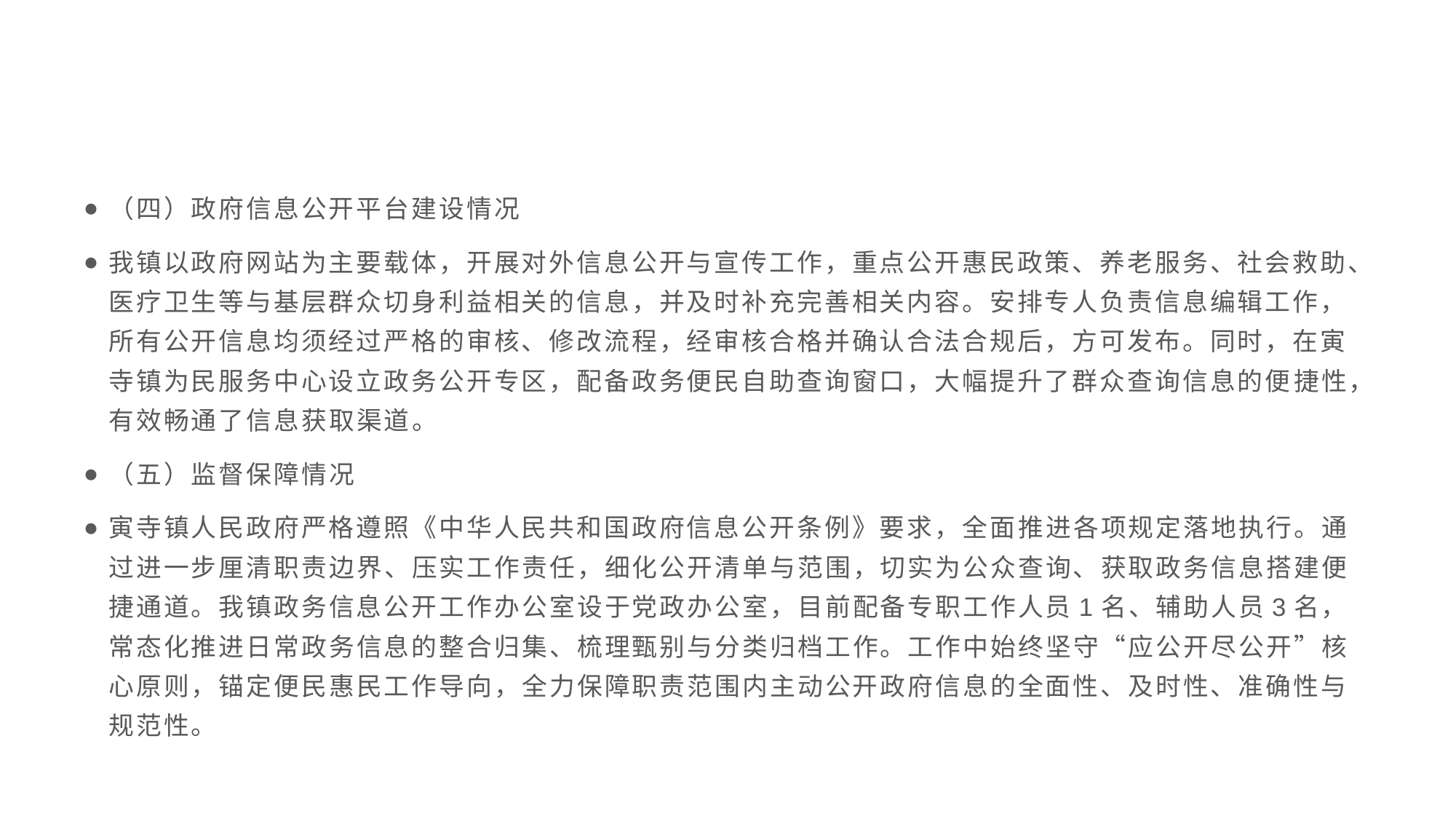

#
（四）政府信息公开平台建设情况
我镇以政府网站为主要载体，开展对外信息公开与宣传工作，重点公开惠民政策、养老服务、社会救助、医疗卫生等与基层群众切身利益相关的信息，并及时补充完善相关内容。安排专人负责信息编辑工作，所有公开信息均须经过严格的审核、修改流程，经审核合格并确认合法合规后，方可发布。同时，在寅寺镇为民服务中心设立政务公开专区，配备政务便民自助查询窗口，大幅提升了群众查询信息的便捷性，有效畅通了信息获取渠道。
（五）监督保障情况
寅寺镇人民政府严格遵照《中华人民共和国政府信息公开条例》要求，全面推进各项规定落地执行。通过进一步厘清职责边界、压实工作责任，细化公开清单与范围，切实为公众查询、获取政务信息搭建便捷通道。我镇政务信息公开工作办公室设于党政办公室，目前配备专职工作人员1名、辅助人员3名，常态化推进日常政务信息的整合归集、梳理甄别与分类归档工作。工作中始终坚守“应公开尽公开”核心原则，锚定便民惠民工作导向，全力保障职责范围内主动公开政府信息的全面性、及时性、准确性与规范性。